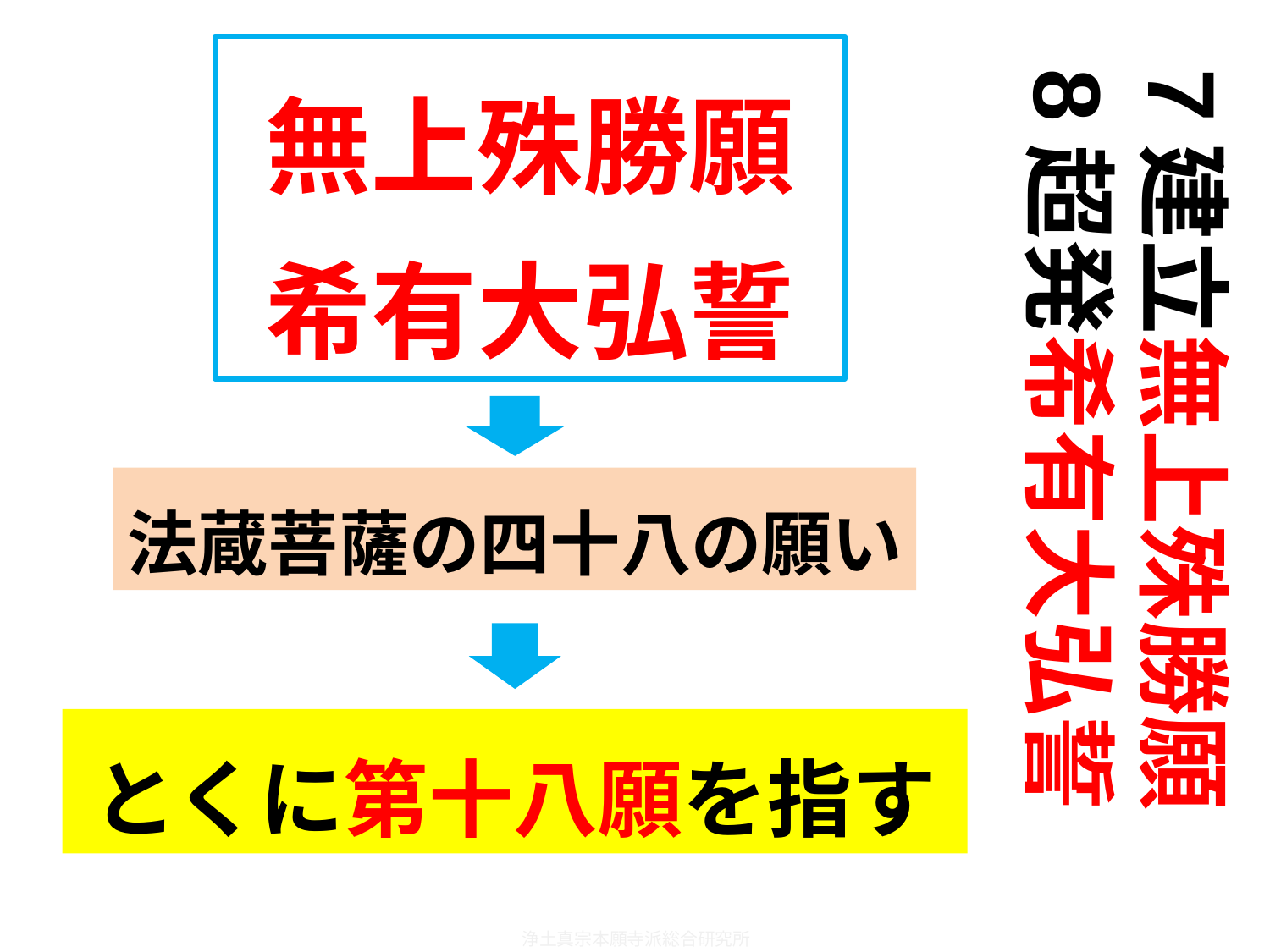

無上殊勝願
希有大弘誓
7建立無上殊勝願
8超発希有大弘誓

法蔵菩薩の四十八の願い

とくに第十八願を指す